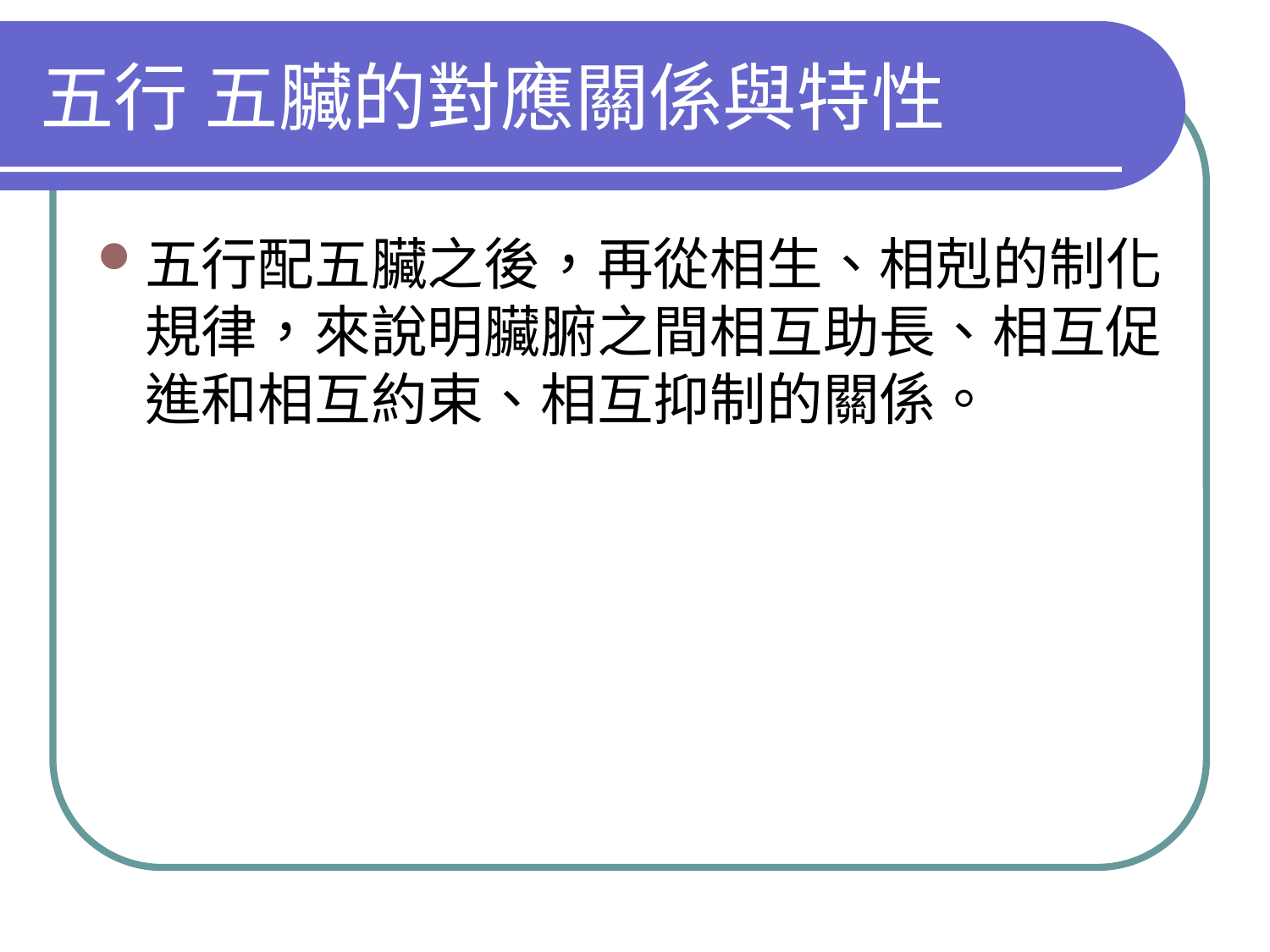

# 五行 五臟的對應關係與特性
五行配五臟之後，再從相生、相剋的制化規律，來說明臟腑之間相互助長、相互促進和相互約束、相互抑制的關係。